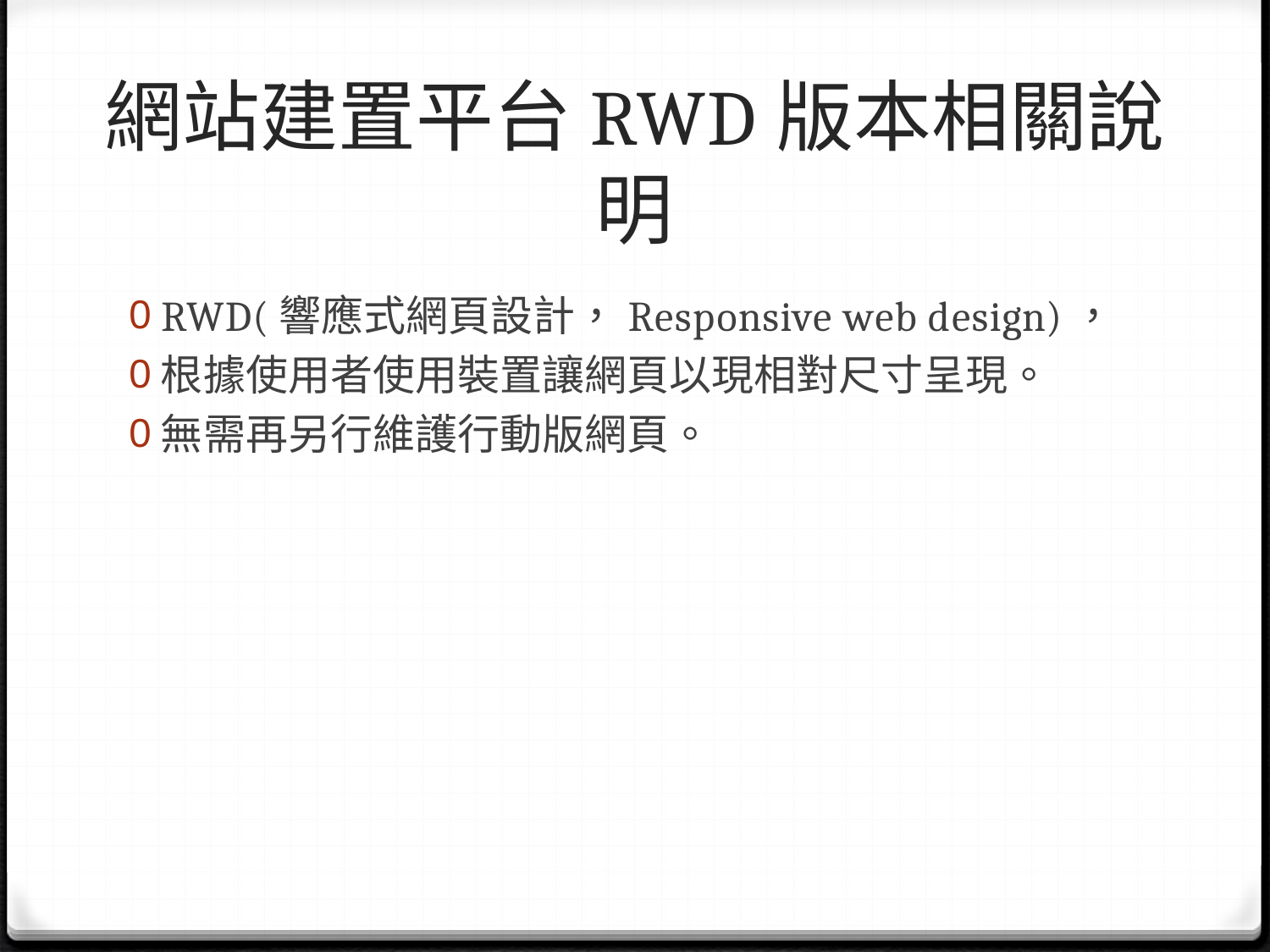

# 網站建置平台RWD版本相關說明
RWD(響應式網頁設計，Responsive web design)，
根據使用者使用裝置讓網頁以現相對尺寸呈現。
無需再另行維護行動版網頁。